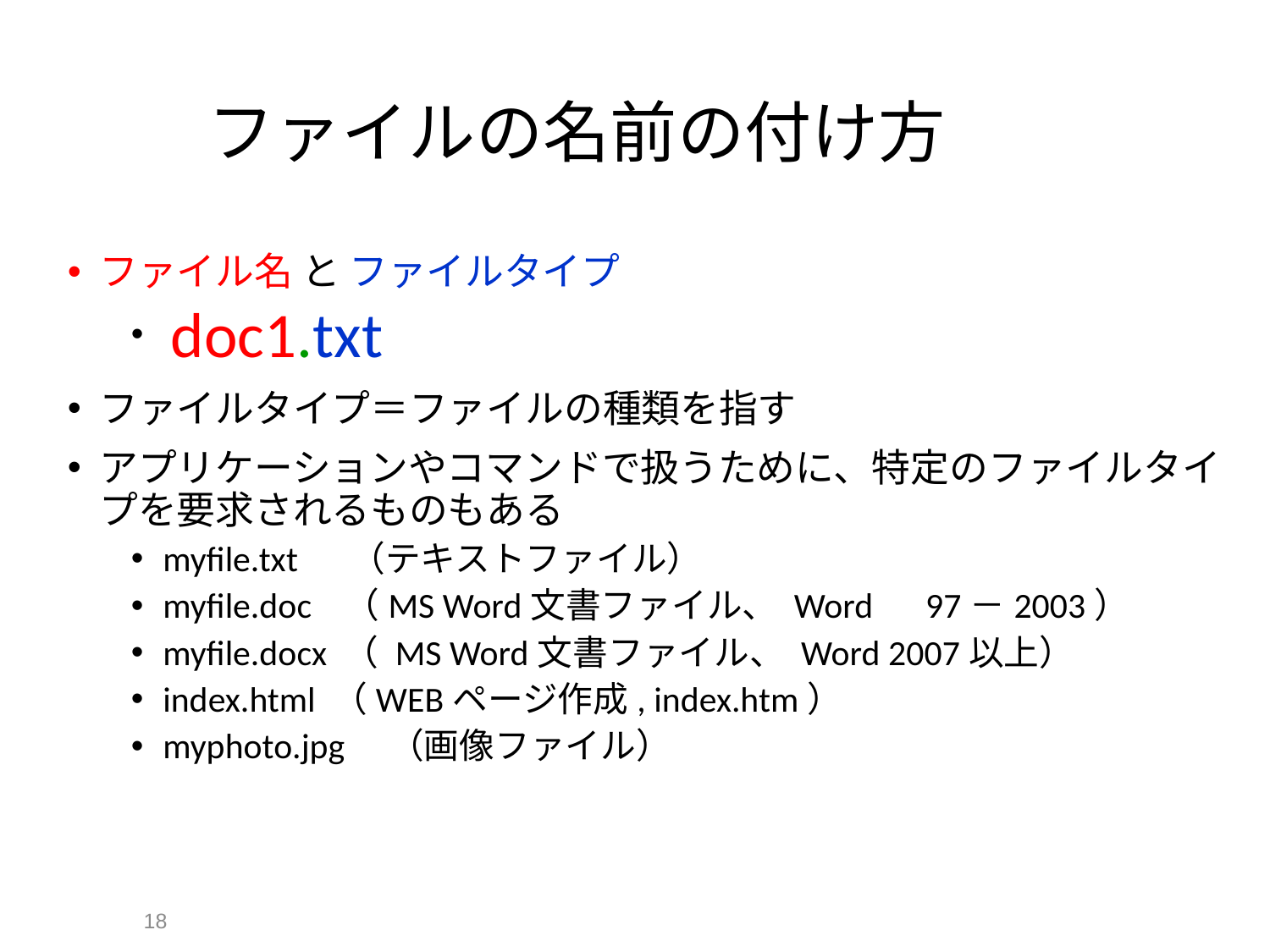

# ファイルの名前の付け方
ファイル名 と ファイルタイプ
 doc1.txt
ファイルタイプ＝ファイルの種類を指す
アプリケーションやコマンドで扱うために、特定のファイルタイプを要求されるものもある
myfile.txt 　（テキストファイル）
myfile.doc   （MS Word文書ファイル、 Word　97－2003）
myfile.docx （ MS Word文書ファイル、 Word 2007以上）
index.html （WEBページ作成, index.htm）
myphoto.jpg　（画像ファイル）
18